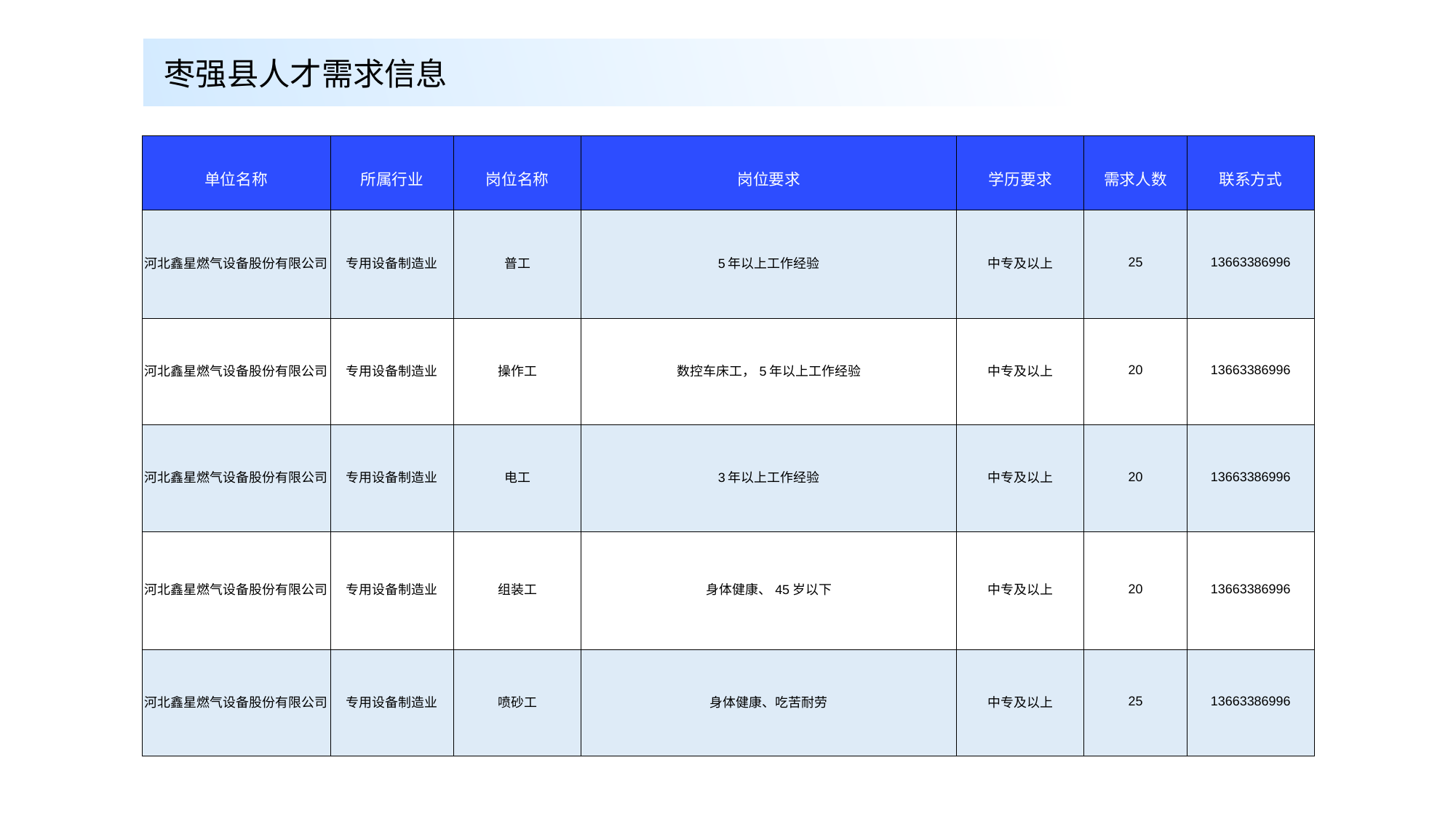

枣强县人才需求信息
| 单位名称 | 所属行业 | 岗位名称 | 岗位要求 | 学历要求 | 需求人数 | 联系方式 |
| --- | --- | --- | --- | --- | --- | --- |
| 河北鑫星燃气设备股份有限公司 | 专用设备制造业 | 普工 | 5年以上工作经验 | 中专及以上 | 25 | 13663386996 |
| 河北鑫星燃气设备股份有限公司 | 专用设备制造业 | 操作工 | 数控车床工，5年以上工作经验 | 中专及以上 | 20 | 13663386996 |
| 河北鑫星燃气设备股份有限公司 | 专用设备制造业 | 电工 | 3年以上工作经验 | 中专及以上 | 20 | 13663386996 |
| 河北鑫星燃气设备股份有限公司 | 专用设备制造业 | 组装工 | 身体健康、45岁以下 | 中专及以上 | 20 | 13663386996 |
| 河北鑫星燃气设备股份有限公司 | 专用设备制造业 | 喷砂工 | 身体健康、吃苦耐劳 | 中专及以上 | 25 | 13663386996 |
20